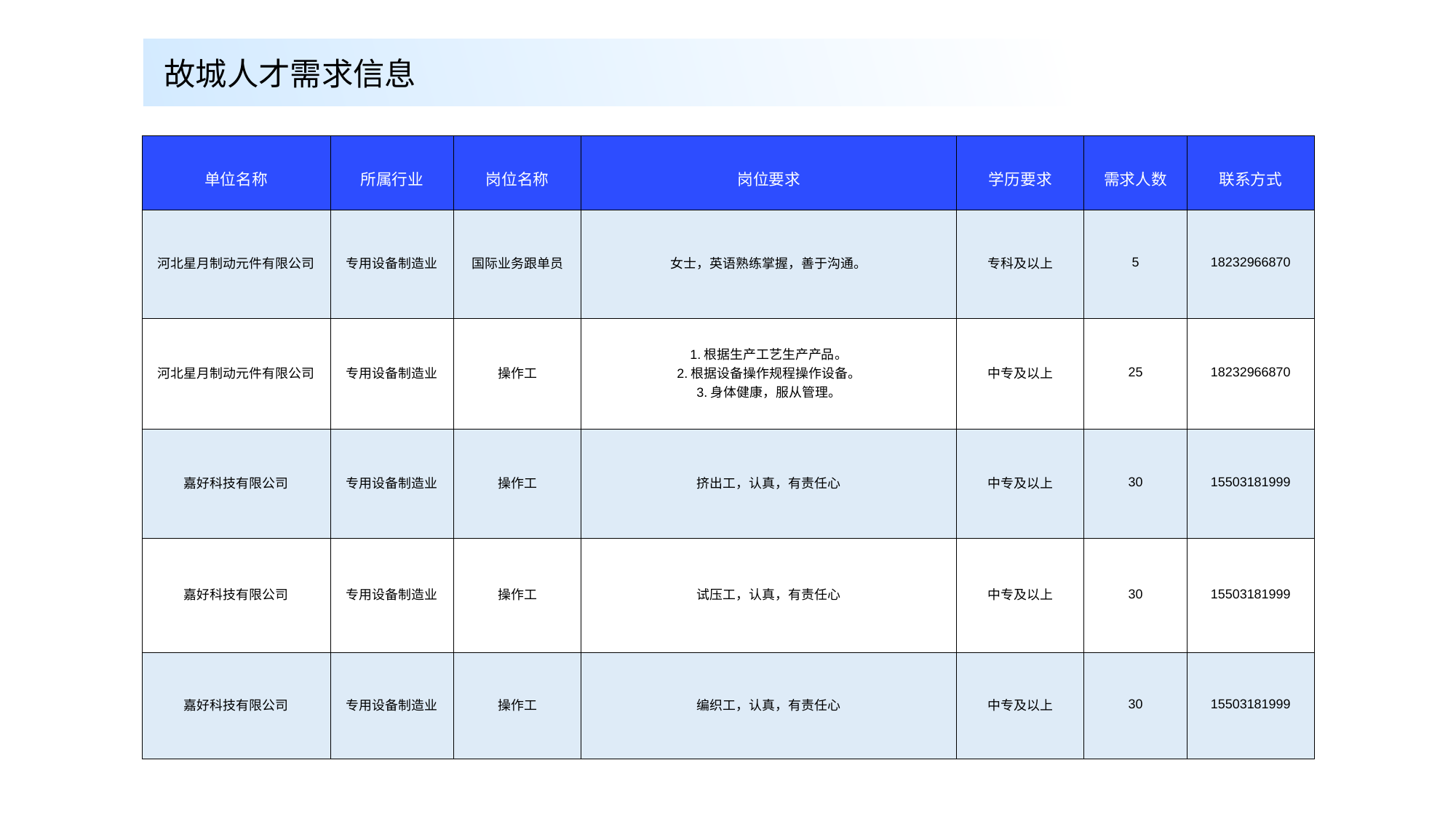

故城人才需求信息
| 单位名称 | 所属行业 | 岗位名称 | 岗位要求 | 学历要求 | 需求人数 | 联系方式 |
| --- | --- | --- | --- | --- | --- | --- |
| 河北星月制动元件有限公司 | 专用设备制造业 | 国际业务跟单员 | 女士，英语熟练掌握，善于沟通。 | 专科及以上 | 5 | 18232966870 |
| 河北星月制动元件有限公司 | 专用设备制造业 | 操作工 | 1.根据生产工艺生产产品。 2.根据设备操作规程操作设备。 3.身体健康，服从管理。 | 中专及以上 | 25 | 18232966870 |
| 嘉好科技有限公司 | 专用设备制造业 | 操作工 | 挤出工，认真，有责任心 | 中专及以上 | 30 | 15503181999 |
| 嘉好科技有限公司 | 专用设备制造业 | 操作工 | 试压工，认真，有责任心 | 中专及以上 | 30 | 15503181999 |
| 嘉好科技有限公司 | 专用设备制造业 | 操作工 | 编织工，认真，有责任心 | 中专及以上 | 30 | 15503181999 |
48